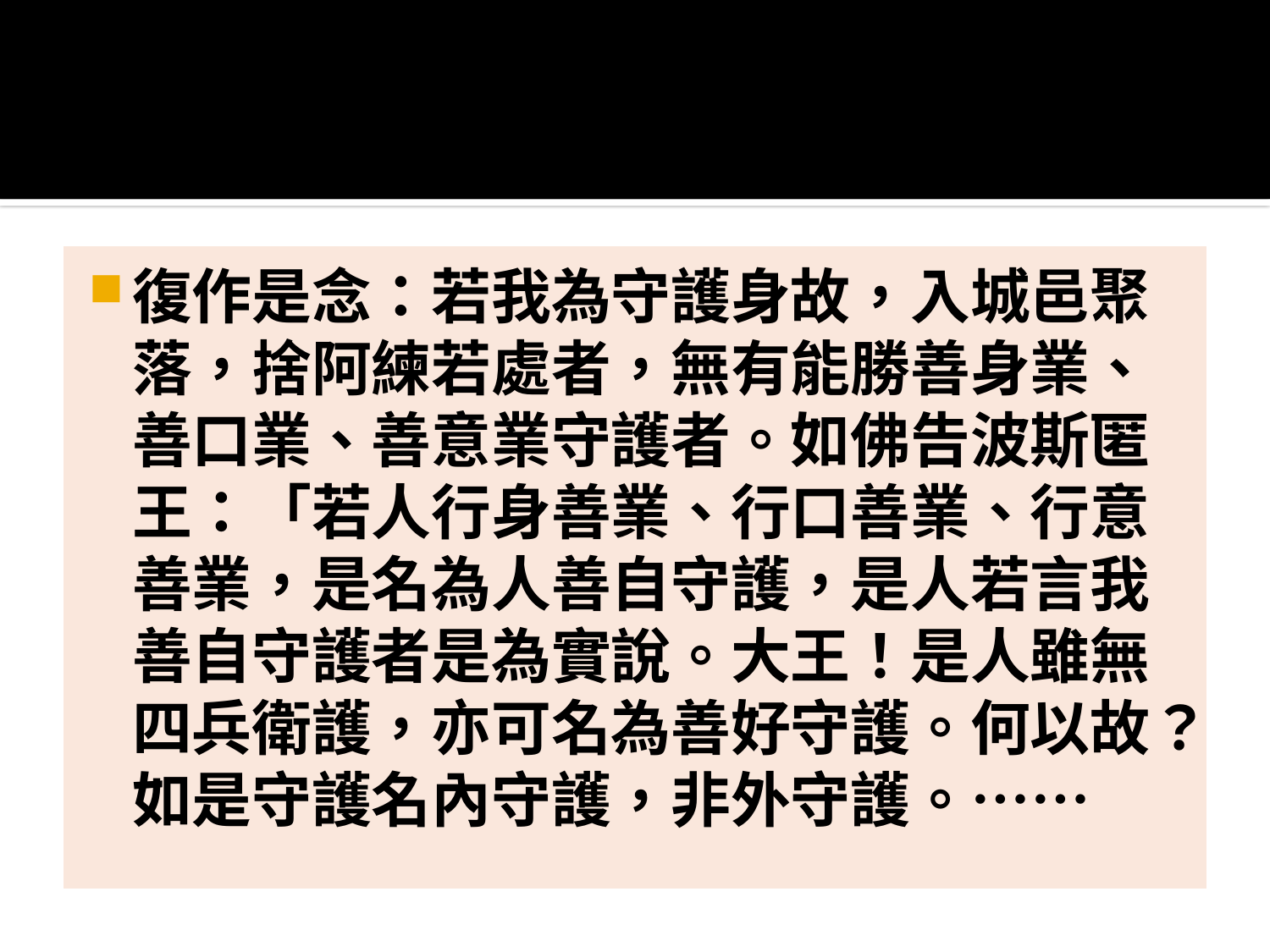

#
復作是念：若我為守護身故，入城邑聚落，捨阿練若處者，無有能勝善身業、善口業、善意業守護者。如佛告波斯匿王：「若人行身善業、行口善業、行意善業，是名為人善自守護，是人若言我善自守護者是為實說。大王！是人雖無四兵衛護，亦可名為善好守護。何以故？如是守護名內守護，非外守護。……